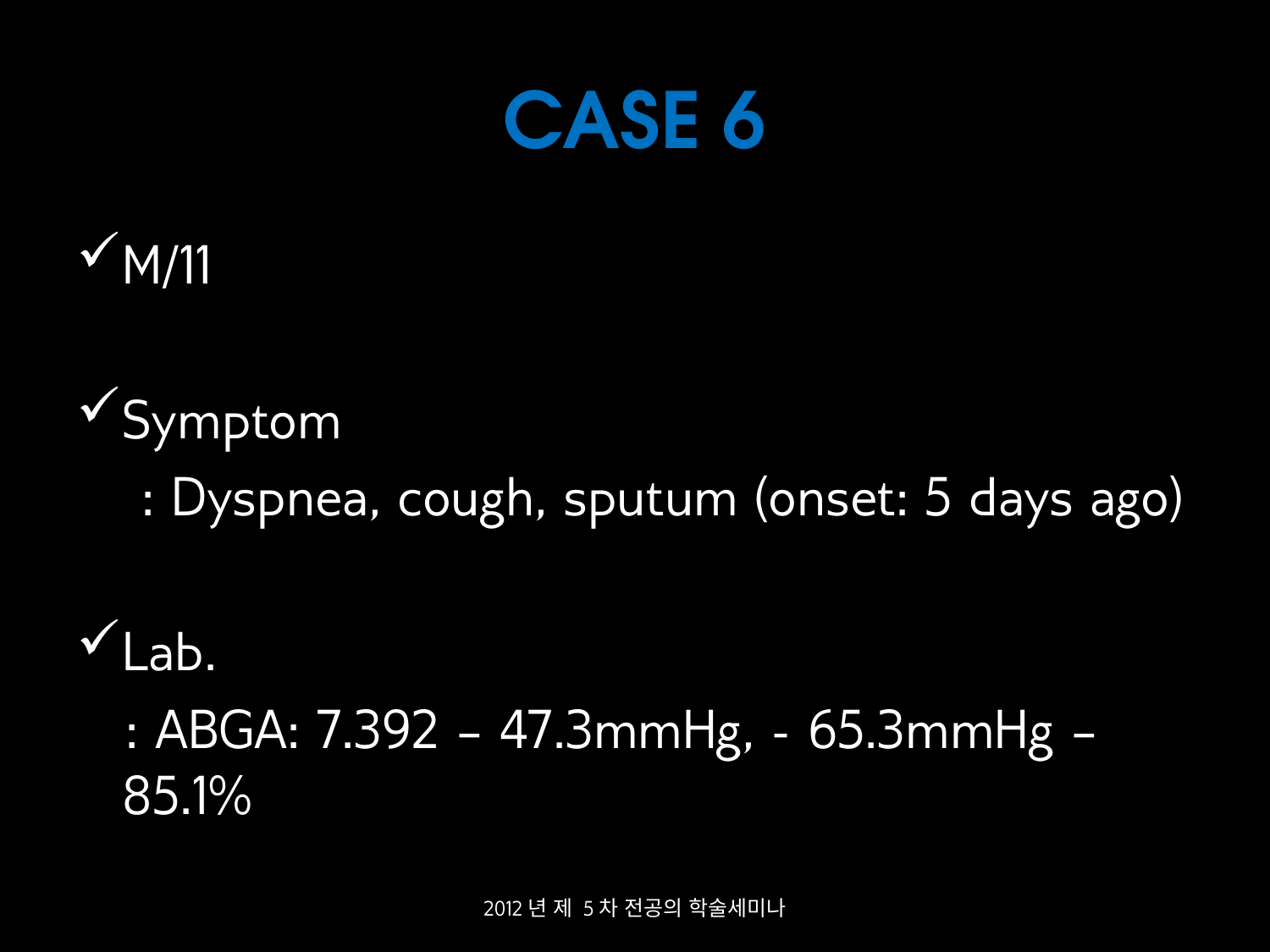

# CASE 6
M/11

Symptom
    : Dyspnea, cough, sputum (onset: 5 days ago)

Lab.
   : ABGA: 7.392 – 47.3mmHg, - 65.3mmHg – 85.1%
2012년 제 5차 전공의 학술세미나